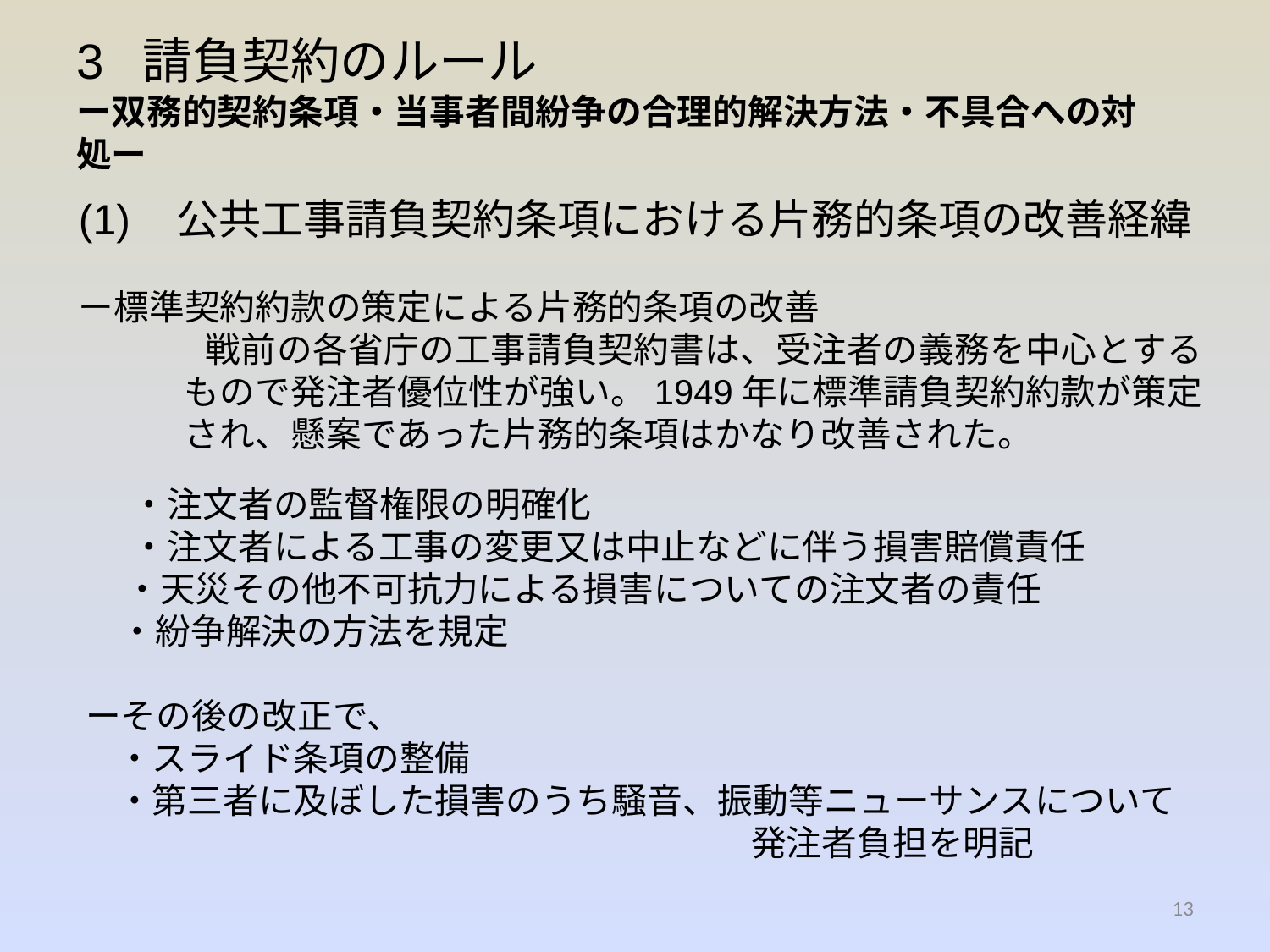

# 3  請負契約のルール ー双務的契約条項・当事者間紛争の合理的解決方法・不具合への対処ー
(1)   公共工事請負契約条項における片務的条項の改善経緯

ー標準契約約款の策定による片務的条項の改善
戦前の各省庁の工事請負契約書は、受注者の義務を中心とするもので発注者優位性が強い。1949年に標準請負契約約款が策定され、懸案であった片務的条項はかなり改善された。

　　・注文者の監督権限の明確化
　　・注文者による工事の変更又は中止などに伴う損害賠償責任
・天災その他不可抗力による損害についての注文者の責任
　   ・紛争解決の方法を規定

  ーその後の改正で、
      ・スライド条項の整備
      ・第三者に及ぼした損害のうち騒音、振動等ニューサンスについて
                                                                                       発注者負担を明記
13